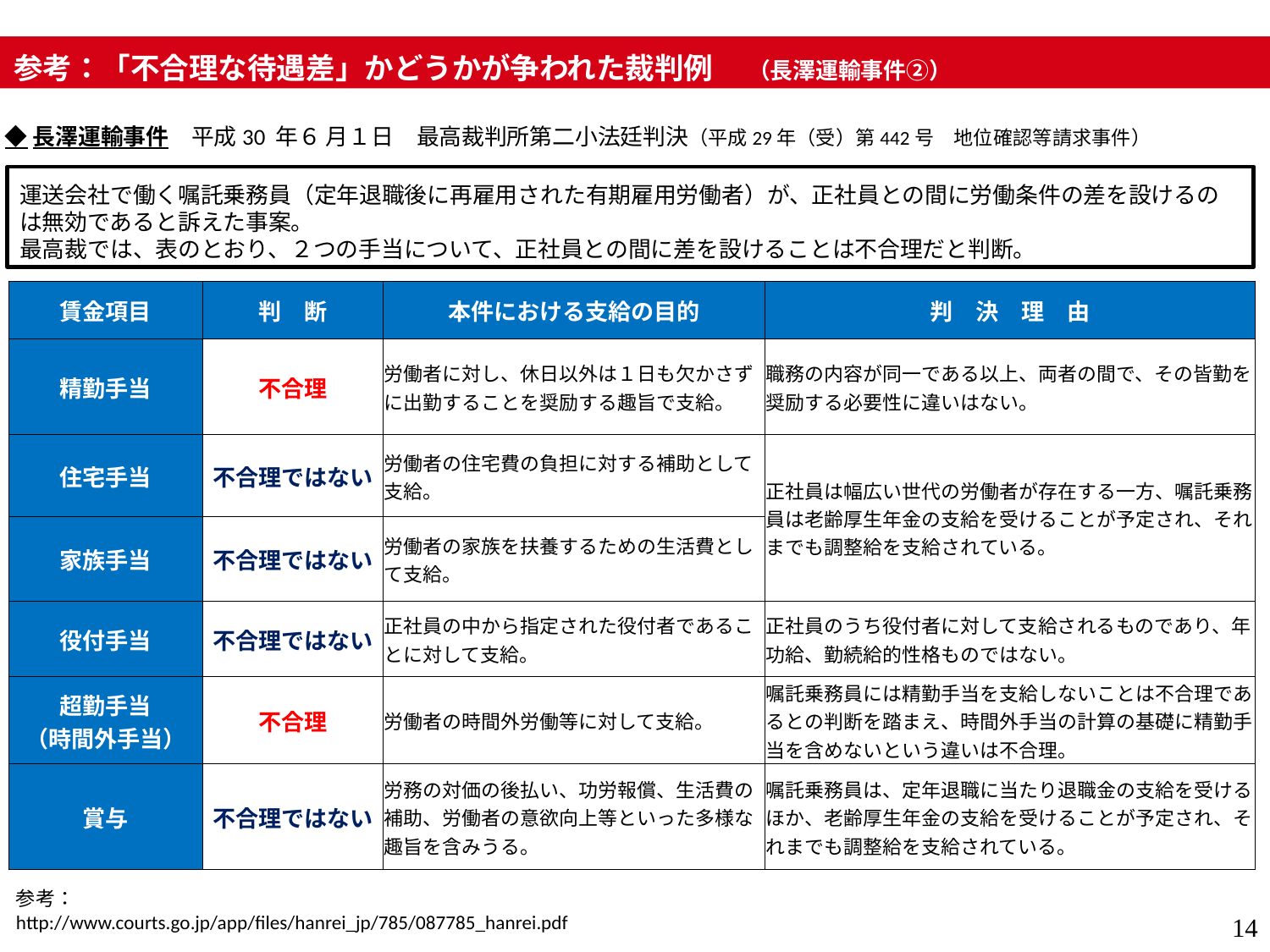

参考：「不合理な待遇差」かどうかが争われた裁判例　 （長澤運輸事件②）
◆長澤運輸事件　平成30 年６ 月１日　最高裁判所第二小法廷判決（平成29年（受）第442号　地位確認等請求事件）
運送会社で働く嘱託乗務員（定年退職後に再雇用された有期雇用労働者）が、正社員との間に労働条件の差を設けるのは無効であると訴えた事案。
最高裁では、表のとおり、２つの手当について、正社員との間に差を設けることは不合理だと判断。
| 賃金項目 | 判　断 | 本件における支給の目的 | 判　決　理　由 |
| --- | --- | --- | --- |
| 精勤手当 | 不合理 | 労働者に対し、休日以外は１日も欠かさずに出勤することを奨励する趣旨で支給。 | 職務の内容が同一である以上、両者の間で、その皆勤を奨励する必要性に違いはない。 |
| 住宅手当 | 不合理ではない | 労働者の住宅費の負担に対する補助として支給。 | 正社員は幅広い世代の労働者が存在する一方、嘱託乗務員は老齢厚生年金の支給を受けることが予定され、それまでも調整給を支給されている。 |
| 家族手当 | 不合理ではない | 労働者の家族を扶養するための生活費として支給。 |  |
| 役付手当 | 不合理ではない | 正社員の中から指定された役付者であることに対して支給。 | 正社員のうち役付者に対して支給されるものであり、年功給、勤続給的性格ものではない。 |
| 超勤手当 （時間外手当） | 不合理 | 労働者の時間外労働等に対して支給。 | 嘱託乗務員には精勤手当を支給しないことは不合理であるとの判断を踏まえ、時間外手当の計算の基礎に精勤手当を含めないという違いは不合理。 |
| 賞与 | 不合理ではない | 労務の対価の後払い、功労報償、生活費の補助、労働者の意欲向上等といった多様な趣旨を含みうる。 | 嘱託乗務員は、定年退職に当たり退職金の支給を受けるほか、老齢厚生年金の支給を受けることが予定され、それまでも調整給を支給されている。 |
参考：　http://www.courts.go.jp/app/files/hanrei_jp/785/087785_hanrei.pdf
14